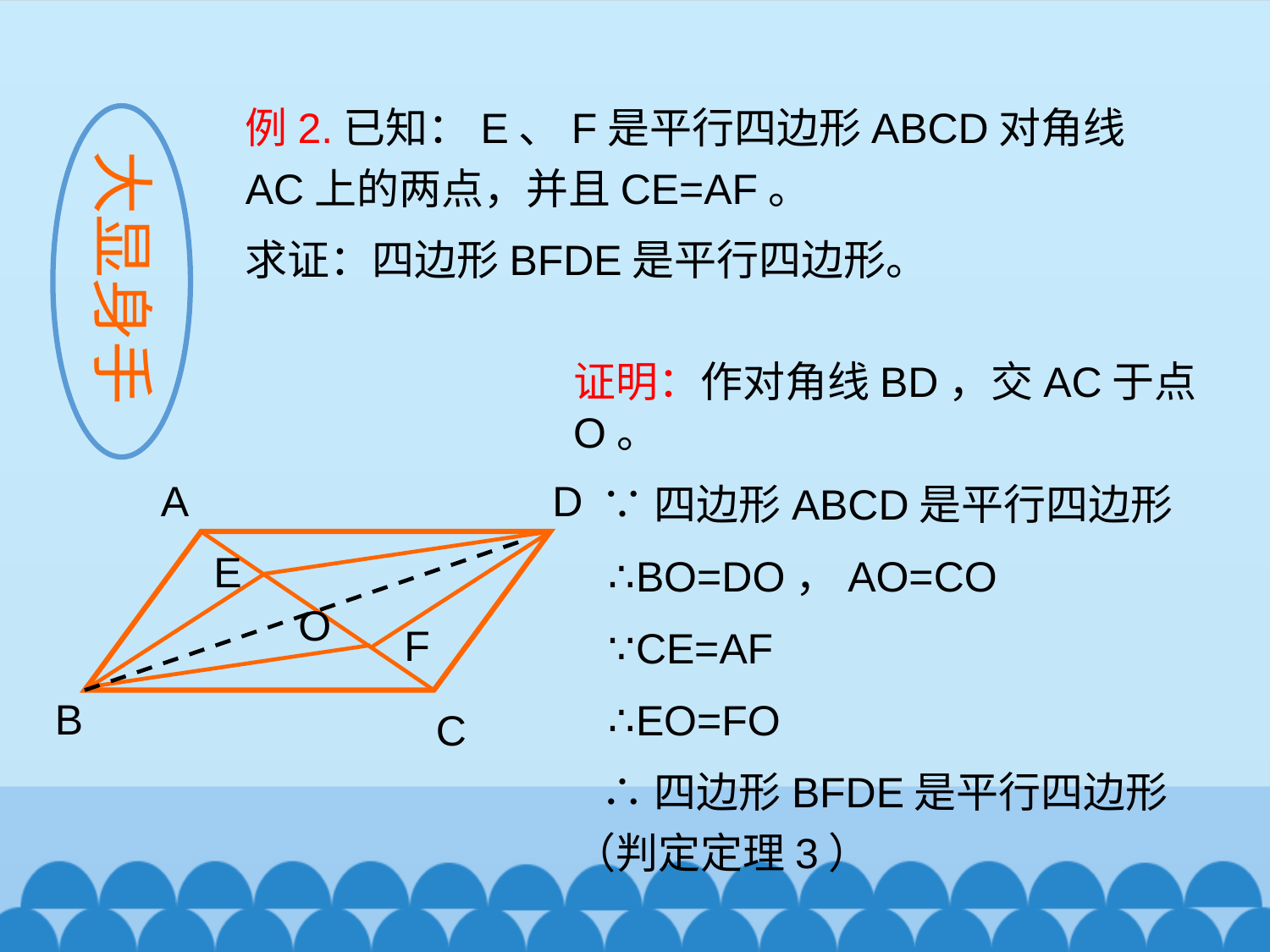

例2.已知：E、F是平行四边形ABCD对角线AC上的两点，并且CE=AF。
求证：四边形BFDE是平行四边形。

大显身手
证明：作对角线BD，交AC于点O。
   ∵四边形ABCD是平行四边形
   ∴BO=DO，AO=CO
   ∵CE=AF
   ∴EO=FO
   ∴四边形BFDE是平行四边形（判定定理3）
A
D

E

O
F

B
C